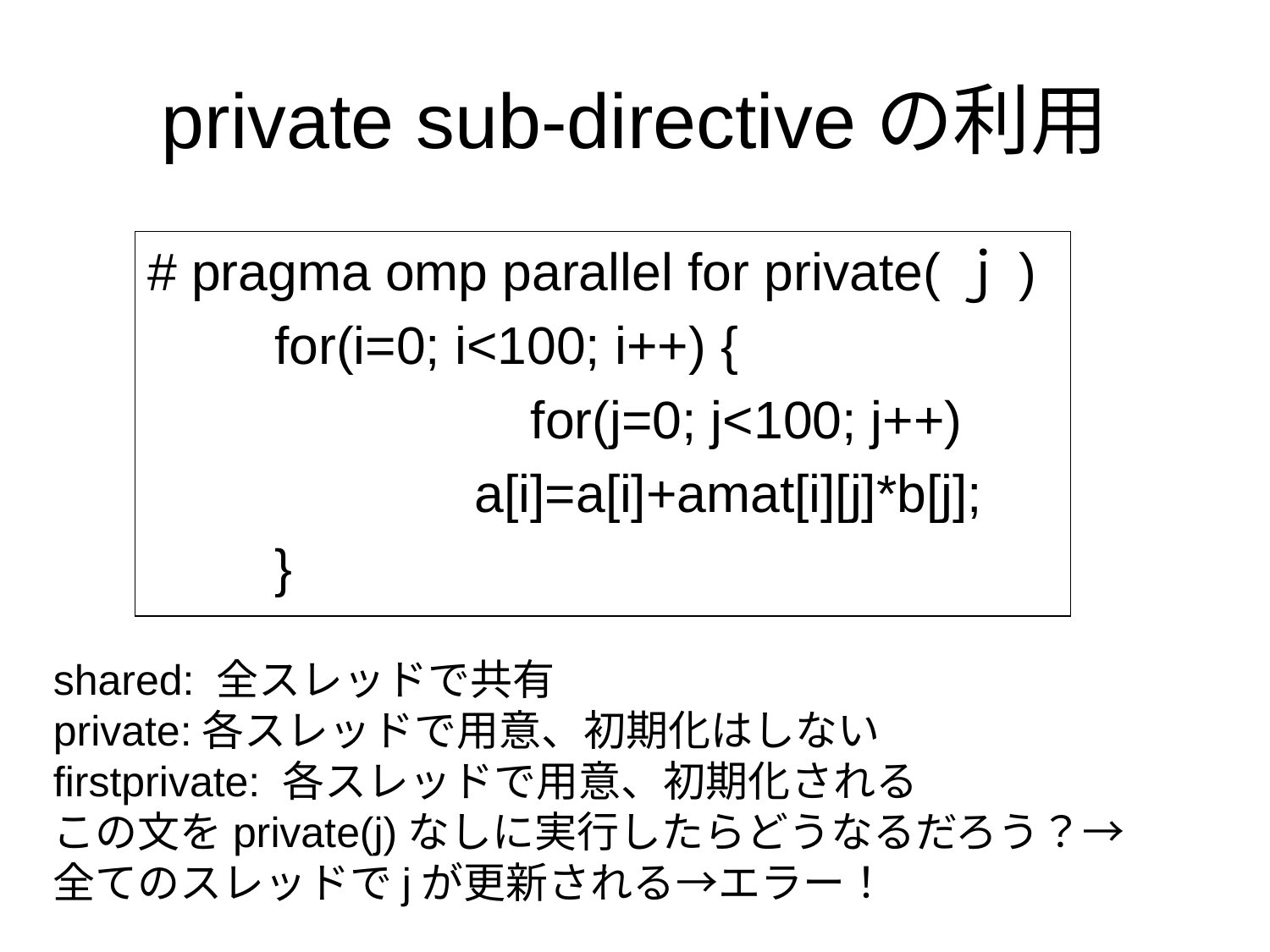

# private sub-directiveの利用
# pragma omp parallel for private(ｊ)
	for(i=0; i<100; i++) {
　　　　　　　for(j=0; j<100; j++)
		     a[i]=a[i]+amat[i][j]*b[j];
	}

shared: 全スレッドで共有
private:各スレッドで用意、初期化はしない
firstprivate: 各スレッドで用意、初期化される
この文をprivate(j)なしに実行したらどうなるだろう？→
全てのスレッドでjが更新される→エラー！